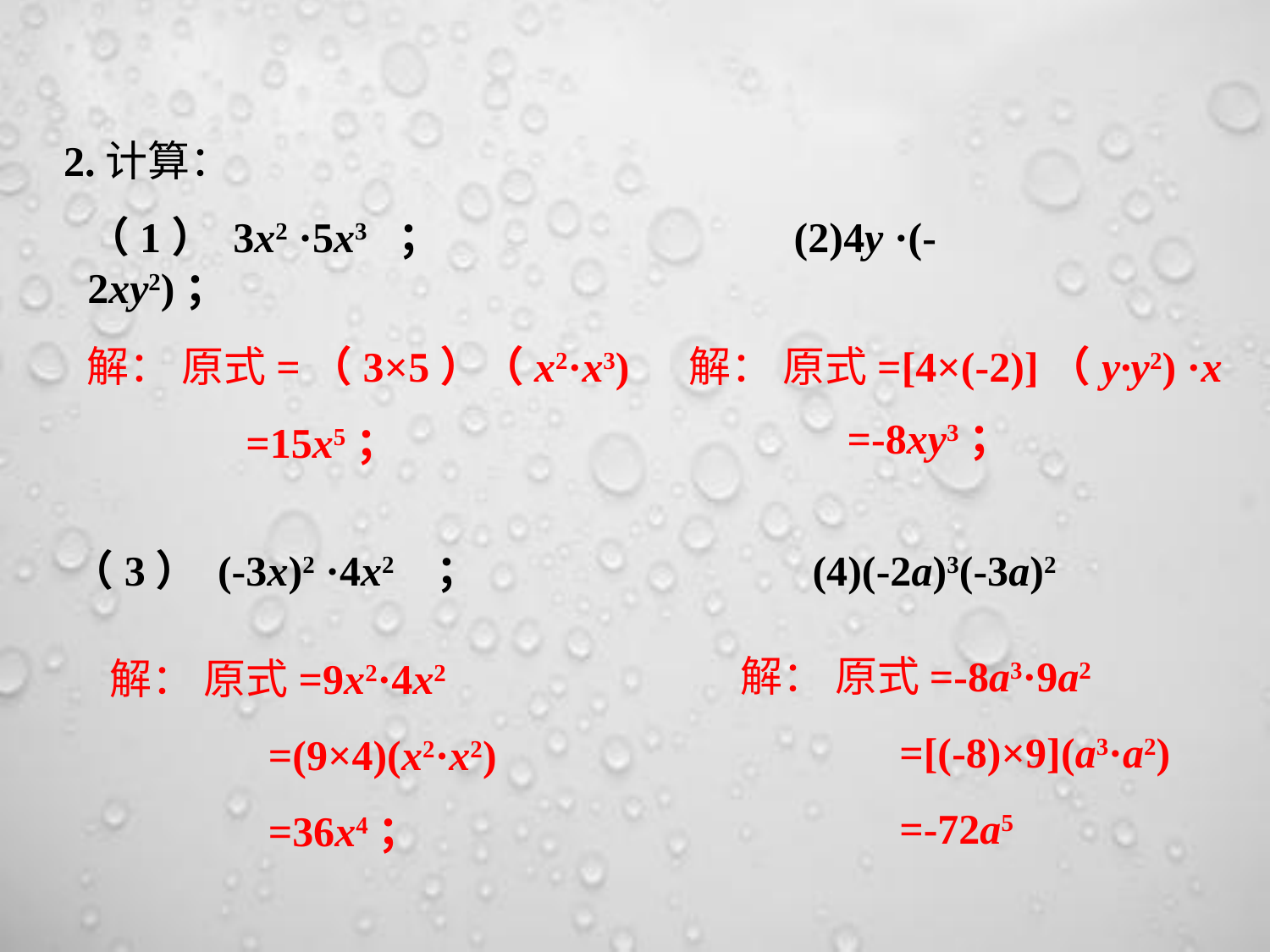

2.计算：
（1） 3x2 ·5x3  ；                                    (2)4y ·(-2xy2)；
解： 原式=（3×5）（x2·x3)
               =15x5；
解： 原式=[4×(-2)]（y·y2) ·x
               =-8xy3；
（3） (-3x)2 ·4x2   ；                                  (4)(-2a)3(-3a)2
解： 原式=-8a3·9a2
               =[(-8)×9](a3·a2)
               =-72a5
解： 原式=9x2·4x2
               =(9×4)(x2·x2)
               =36x4；